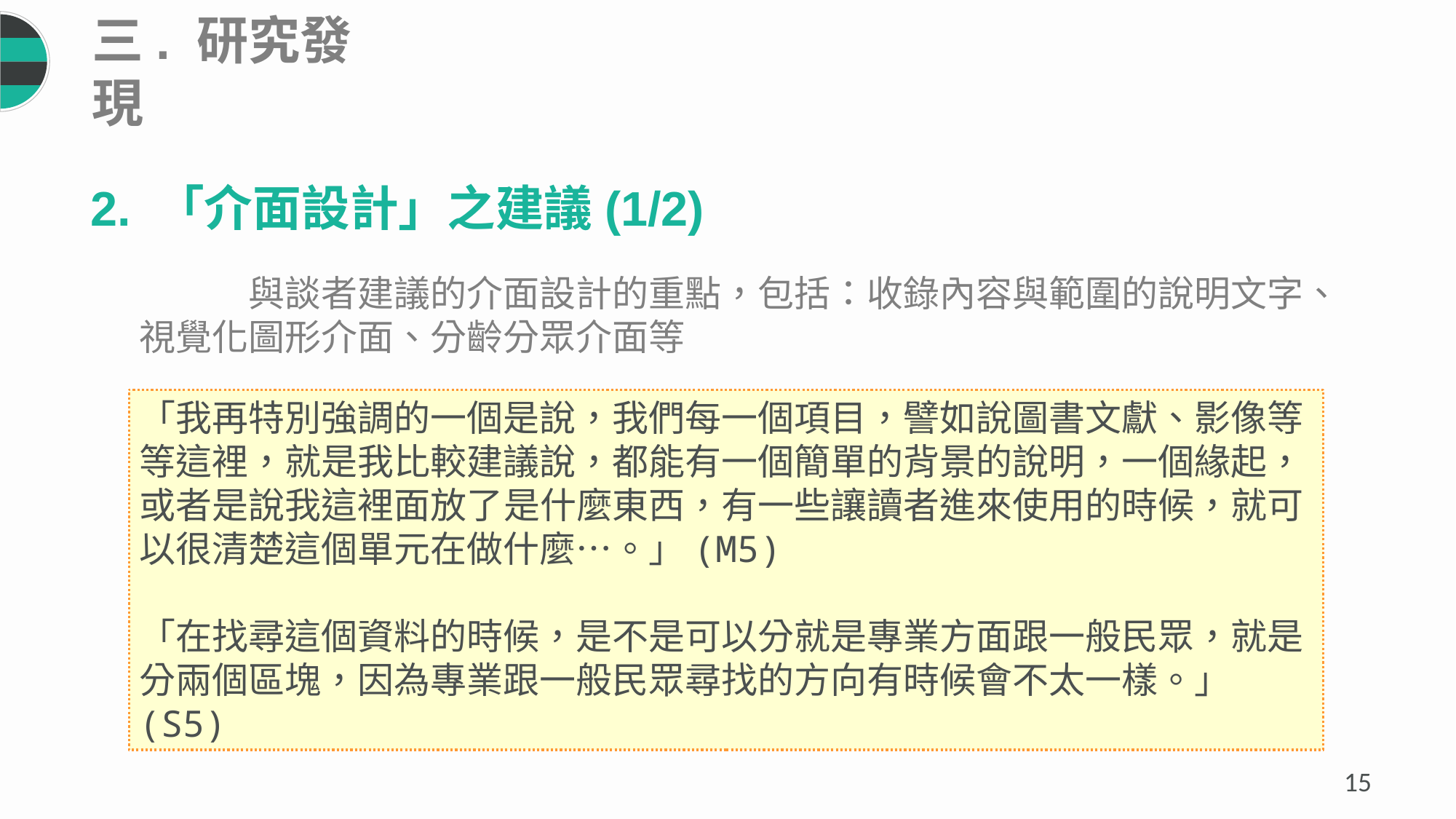

三. 研究發現
2. 「介面設計」之建議(1/2)
	與談者建議的介面設計的重點，包括：收錄內容與範圍的說明文字、視覺化圖形介面、分齡分眾介面等
「我再特別強調的一個是說，我們每一個項目，譬如說圖書文獻、影像等等這裡，就是我比較建議說，都能有一個簡單的背景的說明，一個緣起，或者是說我這裡面放了是什麼東西，有一些讓讀者進來使用的時候，就可以很清楚這個單元在做什麼…。」(M5)

「在找尋這個資料的時候，是不是可以分就是專業方面跟一般民眾，就是分兩個區塊，因為專業跟一般民眾尋找的方向有時候會不太一樣。」(S5)
15